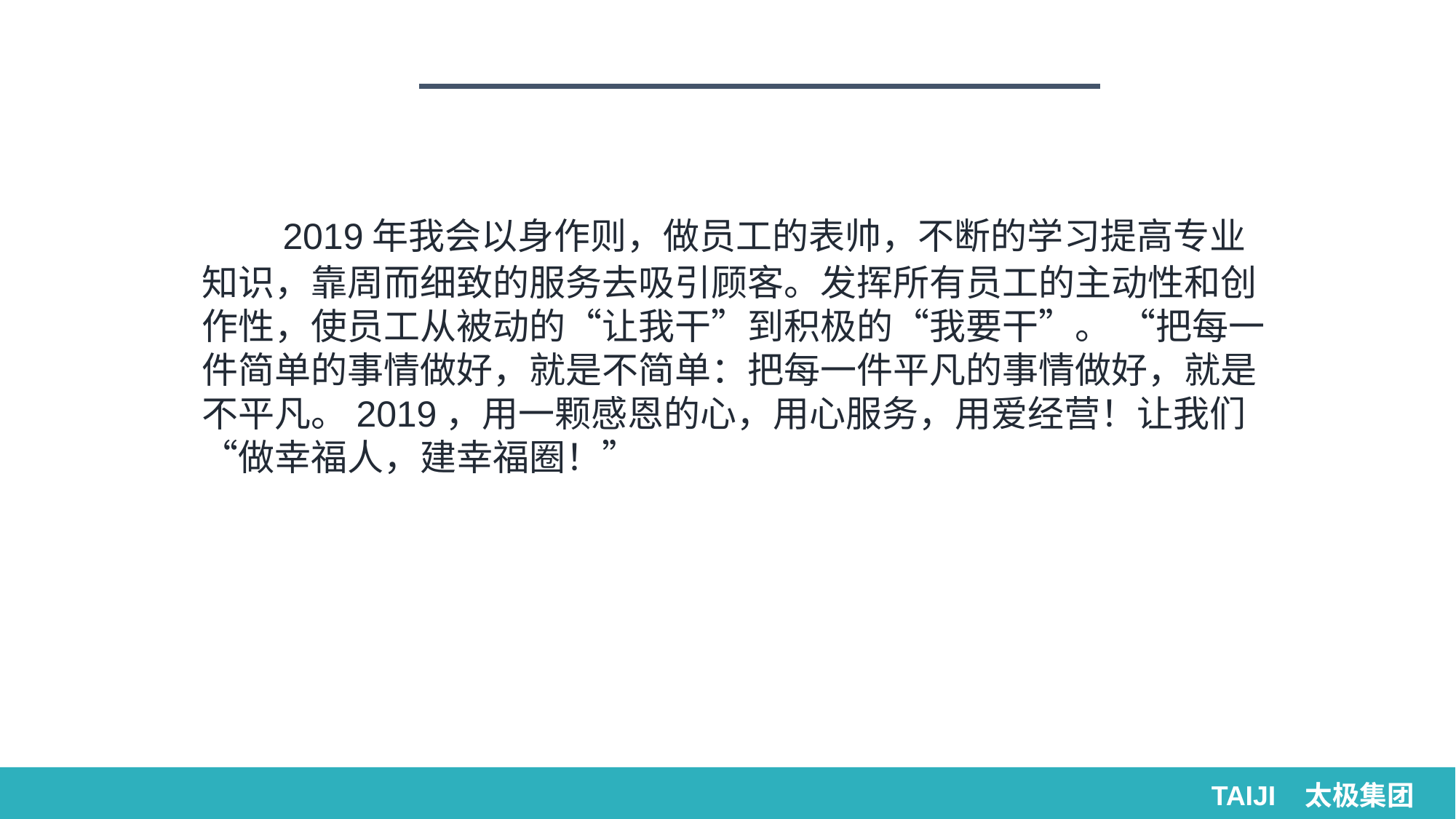

2019年我会以身作则，做员工的表帅，不断的学习提高专业知识，靠周而细致的服务去吸引顾客。发挥所有员工的主动性和创作性，使员工从被动的“让我干”到积极的“我要干”。 “把每一件简单的事情做好，就是不简单：把每一件平凡的事情做好，就是不平凡。2019，用一颗感恩的心，用心服务，用爱经营！让我们“做幸福人，建幸福圈！”

TAIJI   太极集团